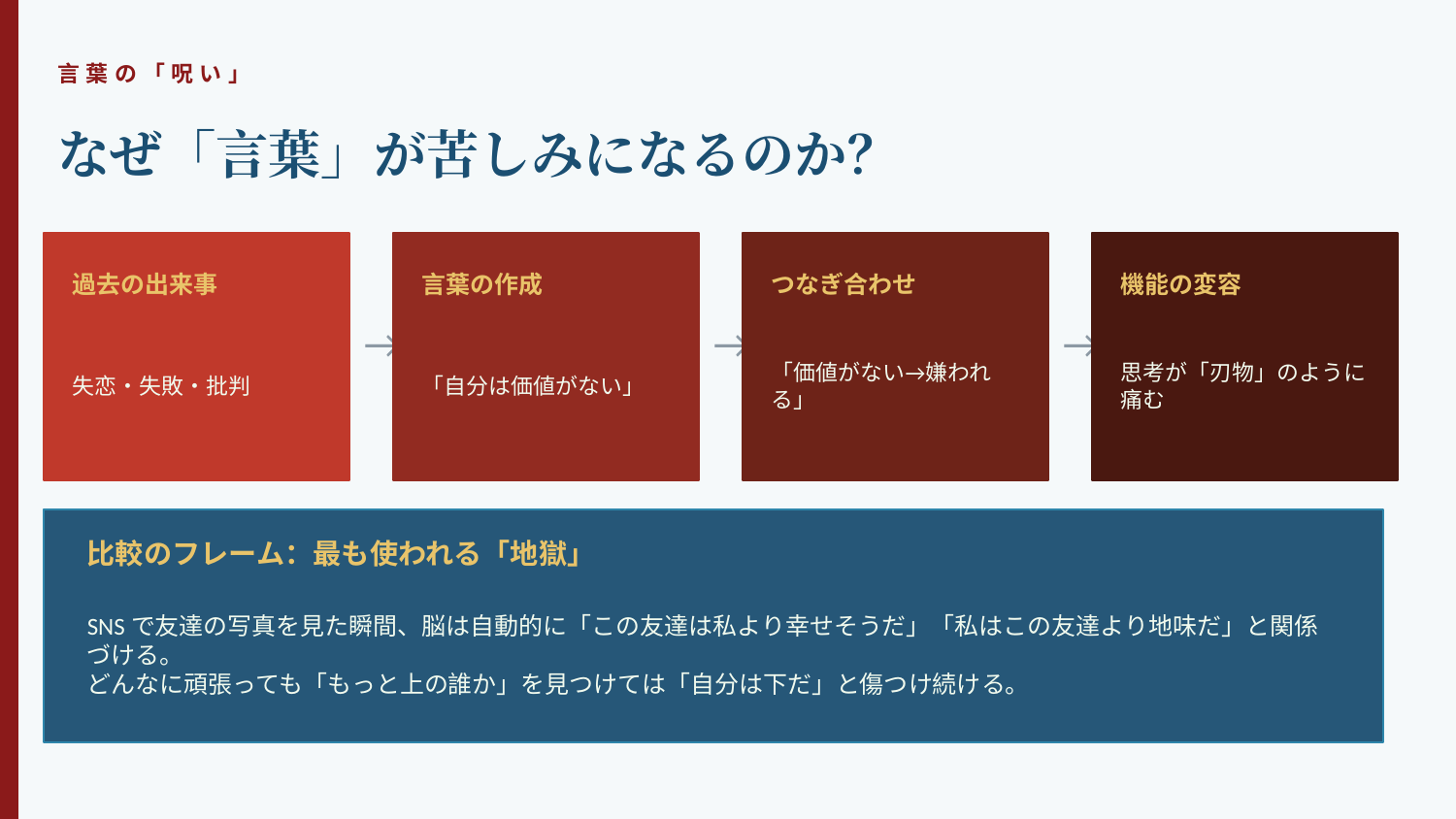

言葉の「呪い」
なぜ「言葉」が苦しみになるのか？

過去の出来事
言葉の作成
つなぎ合わせ
機能の変容
→
→
→
失恋・失敗・批判
「自分は価値がない」
「価値がない→嫌われる」
思考が「刃物」のように痛む

比較のフレーム：最も使われる「地獄」
SNSで友達の写真を見た瞬間、脳は自動的に「この友達は私より幸せそうだ」「私はこの友達より地味だ」と関係づける。
どんなに頑張っても「もっと上の誰か」を見つけては「自分は下だ」と傷つけ続ける。